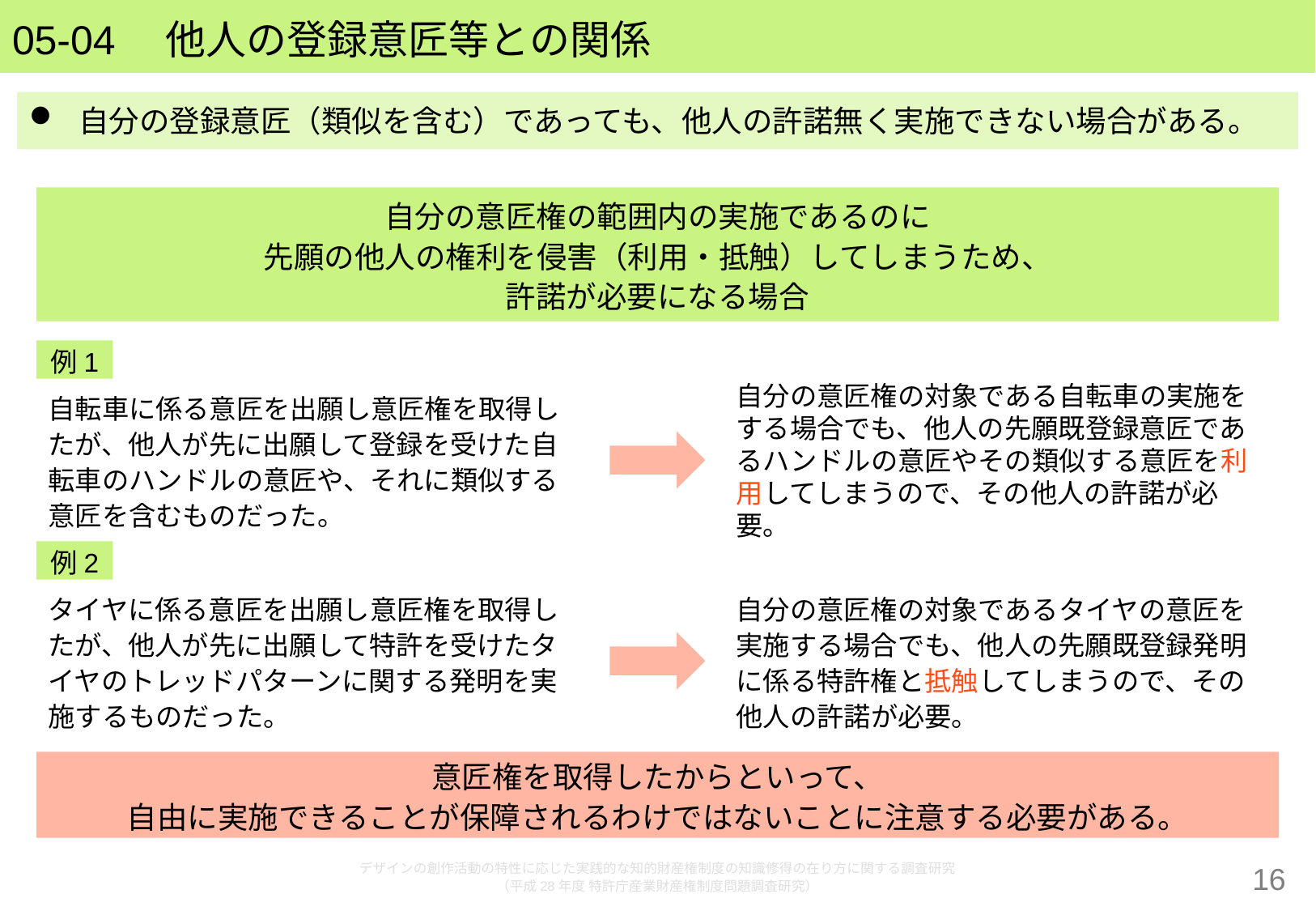

# 05-04　他人の登録意匠等との関係
自分の登録意匠（類似を含む）であっても、他人の許諾無く実施できない場合がある。
自分の意匠権の範囲内の実施であるのに
先願の他人の権利を侵害（利用・抵触）してしまうため、
許諾が必要になる場合
例1
自転車に係る意匠を出願し意匠権を取得したが、他人が先に出願して登録を受けた自転車のハンドルの意匠や、それに類似する意匠を含むものだった。
自分の意匠権の対象である自転車の実施をする場合でも、他人の先願既登録意匠であるハンドルの意匠やその類似する意匠を利用してしまうので、その他人の許諾が必要。

例2
タイヤに係る意匠を出願し意匠権を取得したが、他人が先に出願して特許を受けたタイヤのトレッドパターンに関する発明を実施するものだった。
自分の意匠権の対象であるタイヤの意匠を実施する場合でも、他人の先願既登録発明に係る特許権と抵触してしまうので、その他人の許諾が必要。

意匠権を取得したからといって、
自由に実施できることが保障されるわけではないことに注意する必要がある。
デザインの創作活動の特性に応じた実践的な知的財産権制度の知識修得の在り方に関する調査研究
（平成28年度 特許庁産業財産権制度問題調査研究）
16